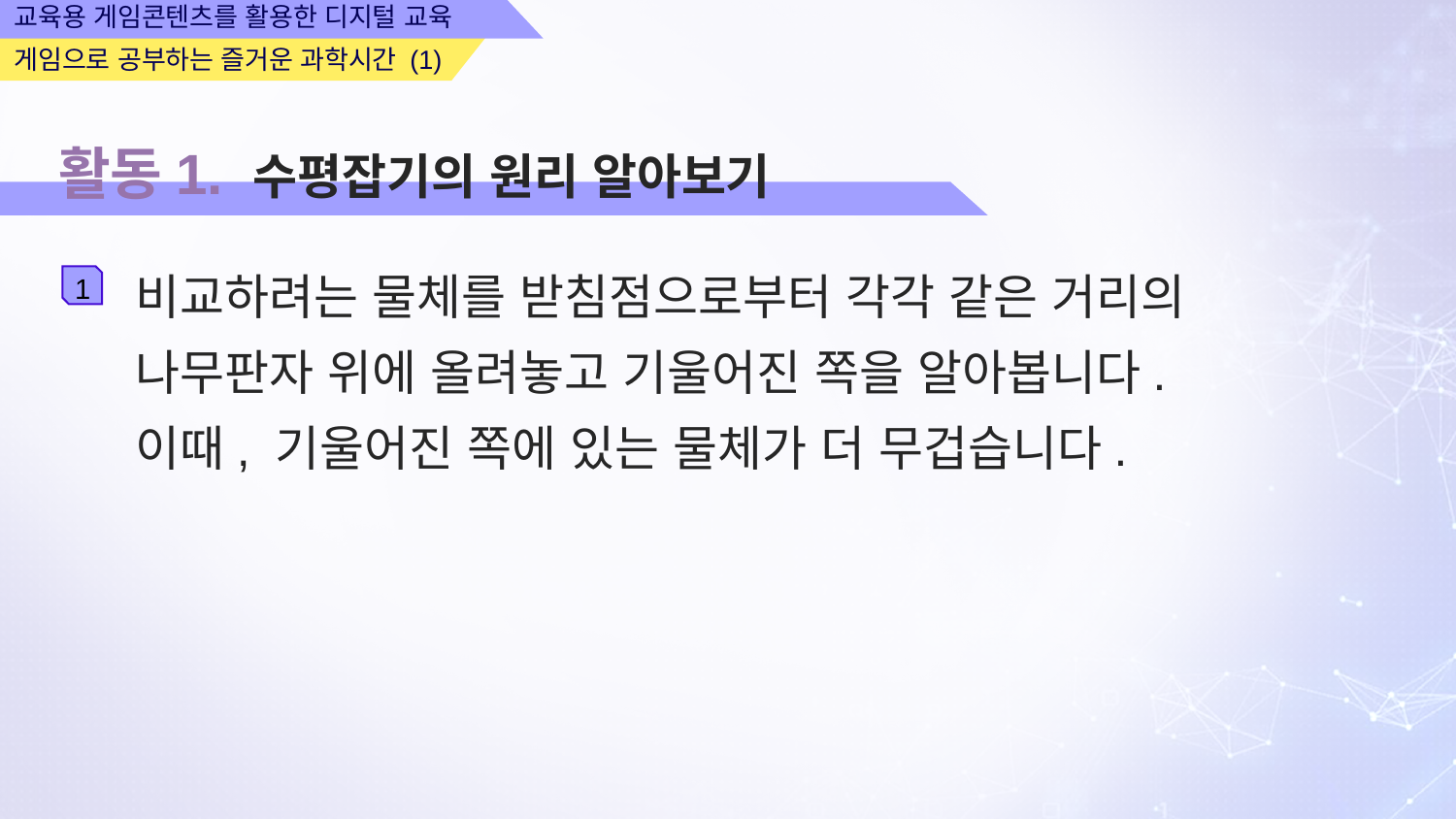

활동1. 수평잡기의 원리 알아보기

비교하려는 물체를 받침점으로부터 각각 같은 거리의
나무판자 위에 올려놓고 기울어진 쪽을 알아봅니다.
이때, 기울어진 쪽에 있는 물체가 더 무겁습니다.
1